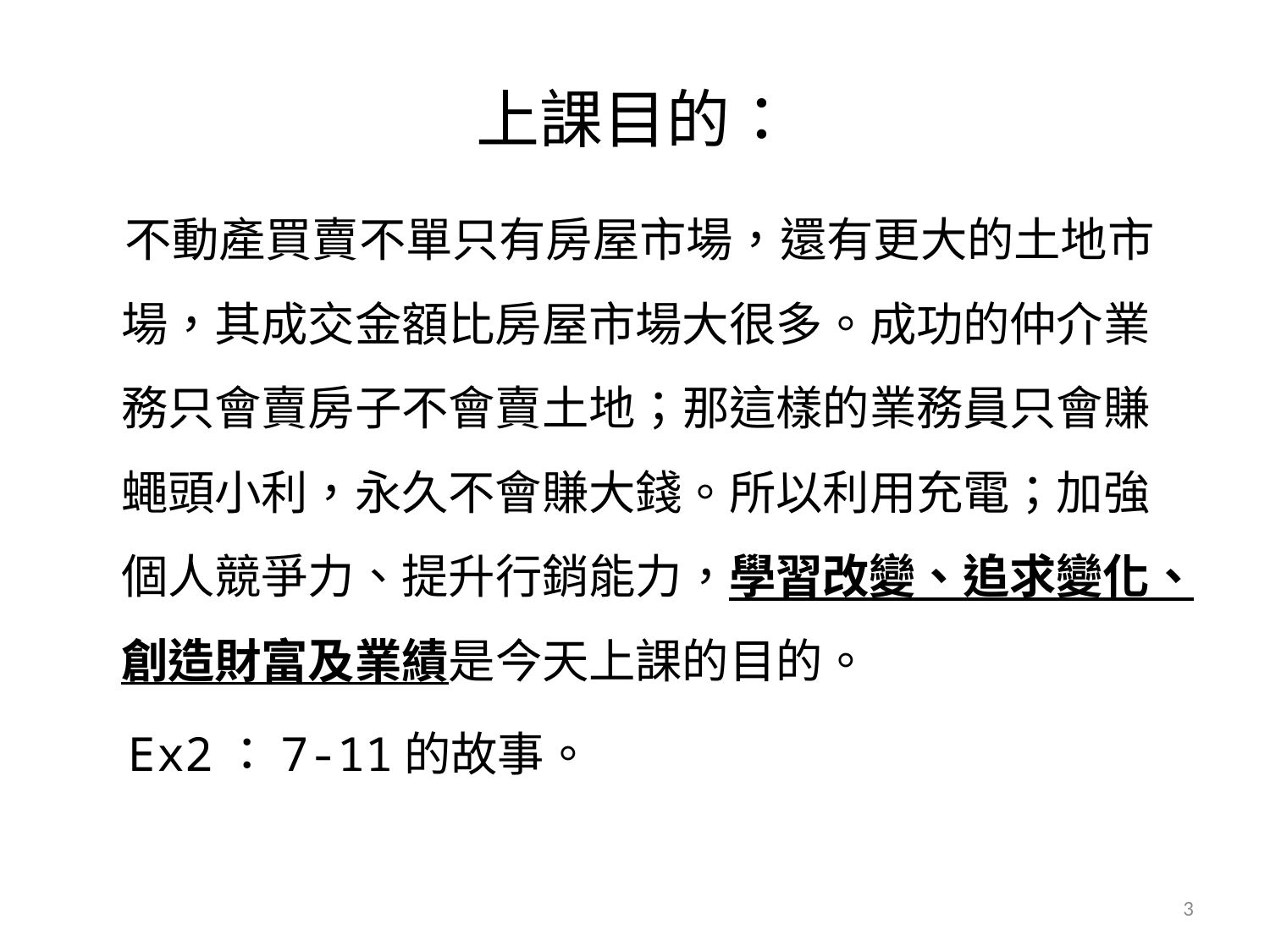

# 上課目的：
    不動產買賣不單只有房屋市場，還有更大的土地市場，其成交金額比房屋市場大很多。成功的仲介業務只會賣房子不會賣土地；那這樣的業務員只會賺蠅頭小利，永久不會賺大錢。所以利用充電；加強個人競爭力、提升行銷能力，學習改變、追求變化、創造財富及業績是今天上課的目的。
  Ex2：7-11的故事。
3